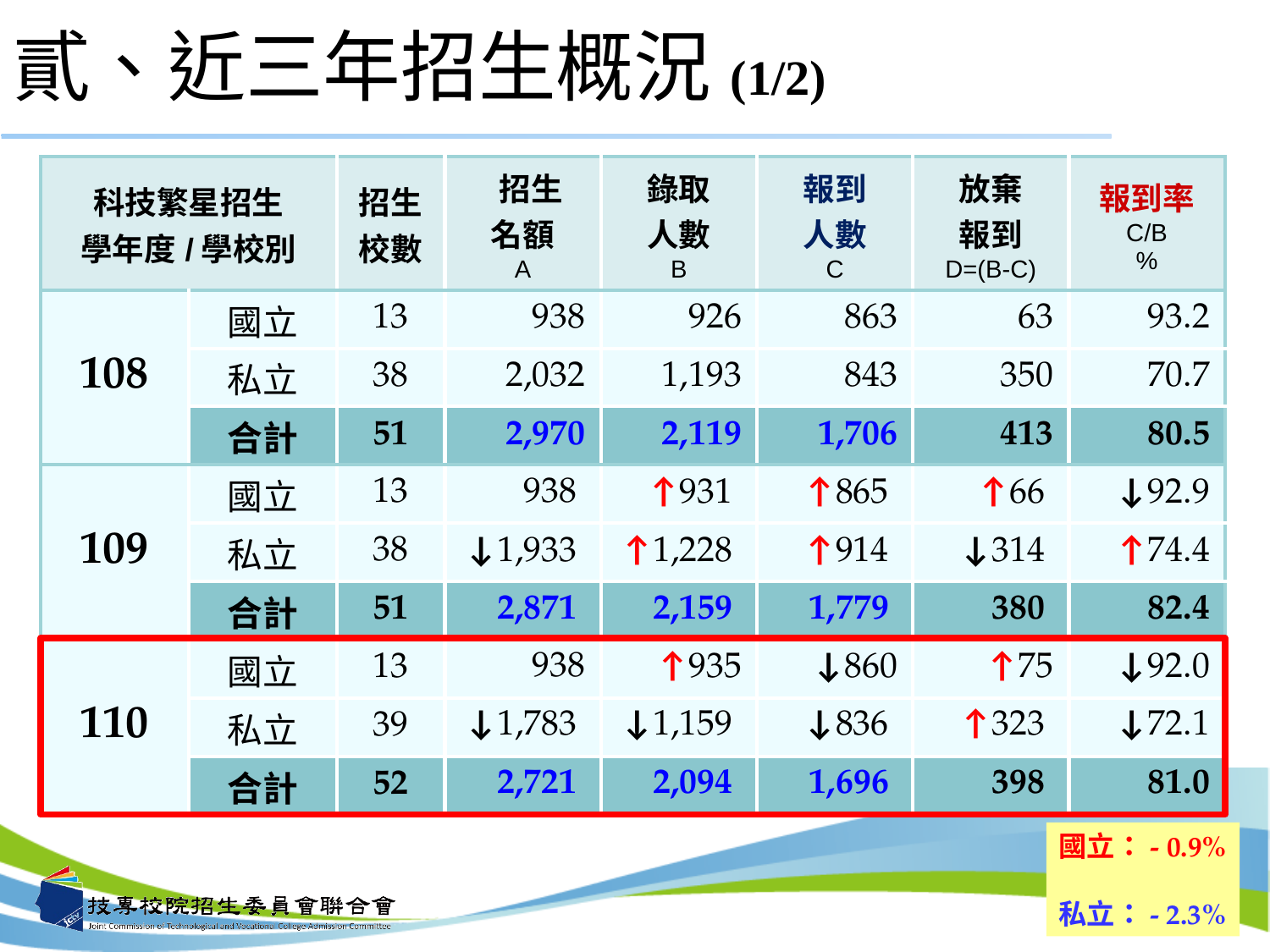

# 貳、近三年招生概況(1/2)
| 科技繁星招生 學年度/學校別 |  | 招生 校數 | 招生 名額 A | 錄取 人數 B | 報到 人數 C | 放棄 報到 D=(B-C) | 報到率 C/B % |
| --- | --- | --- | --- | --- | --- | --- | --- |
| 108 | 國立 | 13 | 938 | 926 | 863 | 63 | 93.2 |
|  | 私立 | 38 | 2,032 | 1,193 | 843 | 350 | 70.7 |
|  | 合計 | 51 | 2,970 | 2,119 | 1,706 | 413 | 80.5 |
| 109 | 國立 | 13 | 938 | ↑931 | ↑865 | ↑66 | ↓92.9 |
|  | 私立 | 38 | ↓1,933 | ↑1,228 | ↑914 | ↓314 | ↑74.4 |
|  | 合計 | 51 | 2,871 | 2,159 | 1,779 | 380 | 82.4 |
| 110 | 國立 | 13 | 938 | ↑935 | ↓860 | ↑75 | ↓92.0 |
|  | 私立 | 39 | ↓1,783 | ↓1,159 | ↓836 | ↑323 | ↓72.1 |
|  | 合計 | 52 | 2,721 | 2,094 | 1,696 | 398 | 81.0 |

國立：- 0.9%
私立：- 2.3%
4